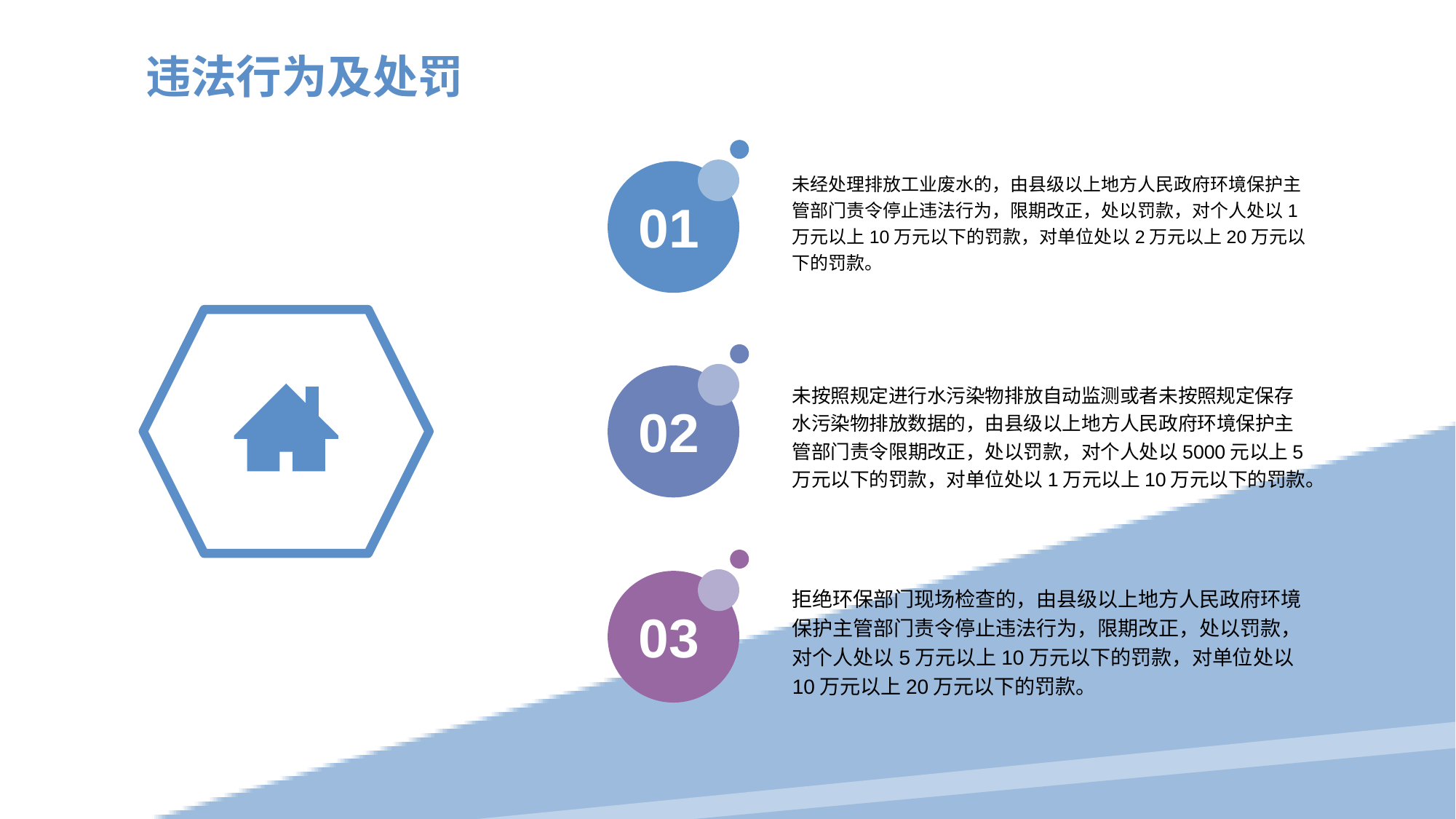

违法行为及处罚

未经处理排放工业废水的，由县级以上地方人民政府环境保护主管部门责令停止违法行为，限期改正，处以罚款，对个人处以1万元以上10万元以下的罚款，对单位处以2万元以上20万元以下的罚款。

01

未按照规定进行水污染物排放自动监测或者未按照规定保存水污染物排放数据的，由县级以上地方人民政府环境保护主管部门责令限期改正，处以罚款，对个人处以5000元以上5万元以下的罚款，对单位处以1万元以上10万元以下的罚款。

02

拒绝环保部门现场检查的，由县级以上地方人民政府环境保护主管部门责令停止违法行为，限期改正，处以罚款，对个人处以5万元以上10万元以下的罚款，对单位处以10万元以上20万元以下的罚款。

03